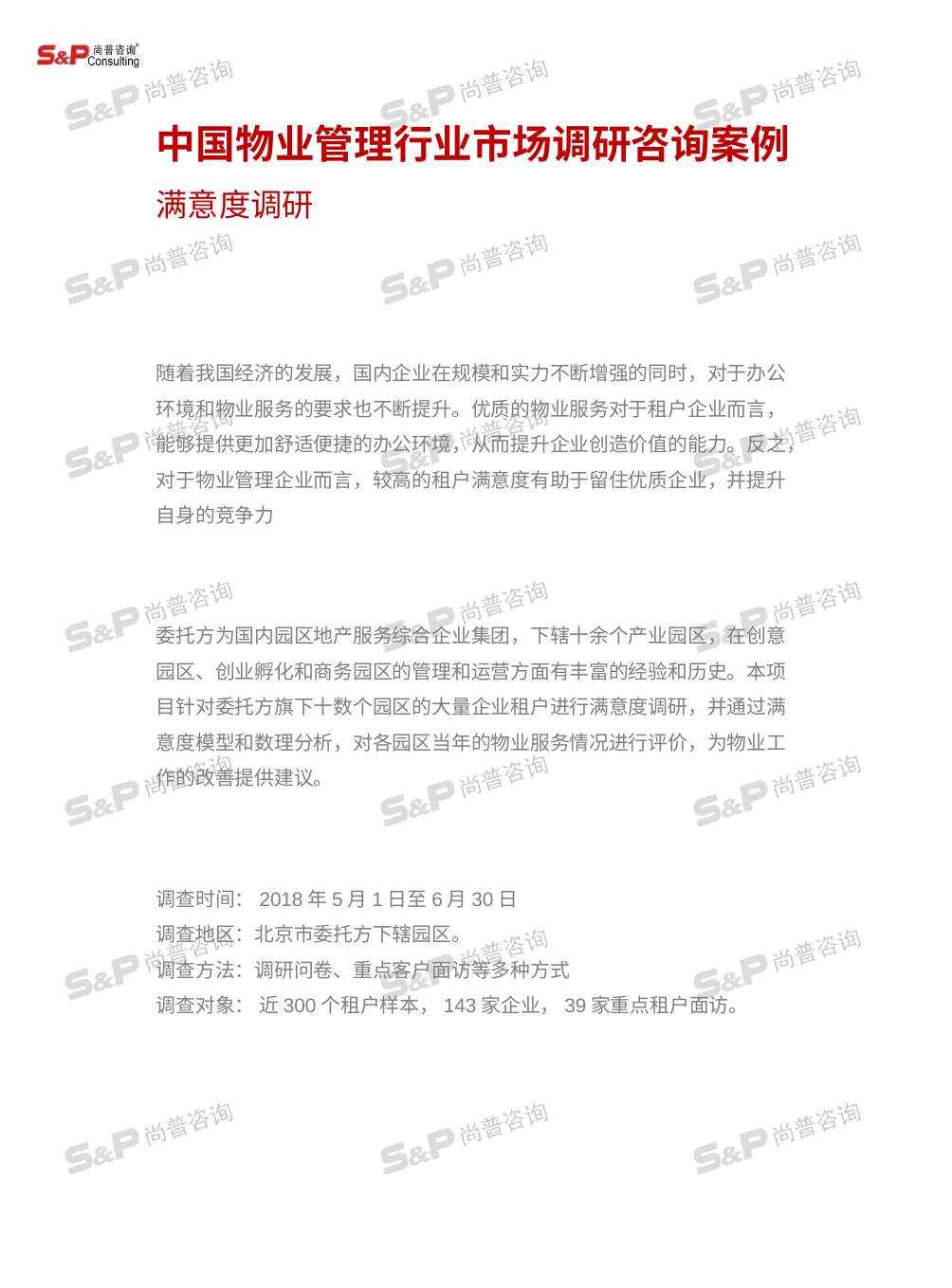

中国物业管理行业市场调研咨询案例
满意度调研

随着我国经济的发展，国内企业在规模和实力不断增强的同时，对于办公环境和物业服务的要求也不断提升。优质的物业服务对于租户企业而言，能够提供更加舒适便捷的办公环境，从而提升企业创造价值的能力。反之，对于物业管理企业而言，较高的租户满意度有助于留住优质企业，并提升自身的竞争力

委托方为国内园区地产服务综合企业集团，下辖十余个产业园区，在创意园区、创业孵化和商务园区的管理和运营方面有丰富的经验和历史。本项目针对委托方旗下十数个园区的大量企业租户进行满意度调研，并通过满意度模型和数理分析，对各园区当年的物业服务情况进行评价，为物业工作的改善提供建议。

调查时间：2018年5月1日至6月30日
调查地区：北京市委托方下辖园区。
调查方法：调研问卷、重点客户面访等多种方式
调查对象： 近300个租户样本，143家企业，39家重点租户面访。